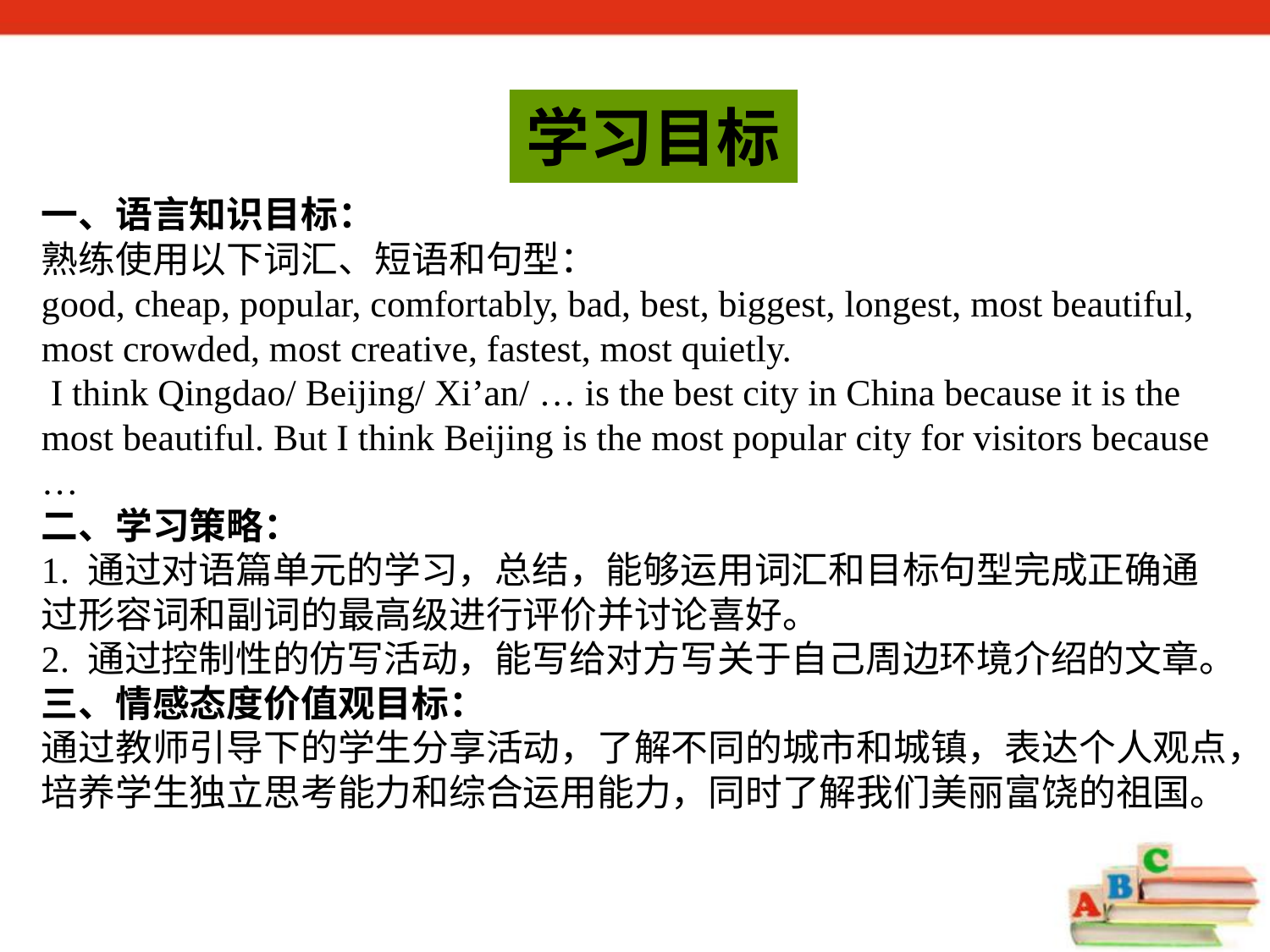

学习目标
一、语言知识目标：
熟练使用以下词汇、短语和句型：
good, cheap, popular, comfortably, bad, best, biggest, longest, most beautiful, most crowded, most creative, fastest, most quietly.
 I think Qingdao/ Beijing/ Xi’an/ … is the best city in China because it is the most beautiful. But I think Beijing is the most popular city for visitors because …
二、学习策略：
1. 通过对语篇单元的学习，总结，能够运用词汇和目标句型完成正确通过形容词和副词的最高级进行评价并讨论喜好。
2. 通过控制性的仿写活动，能写给对方写关于自己周边环境介绍的文章。
三、情感态度价值观目标：
通过教师引导下的学生分享活动，了解不同的城市和城镇，表达个人观点，培养学生独立思考能力和综合运用能力，同时了解我们美丽富饶的祖国。